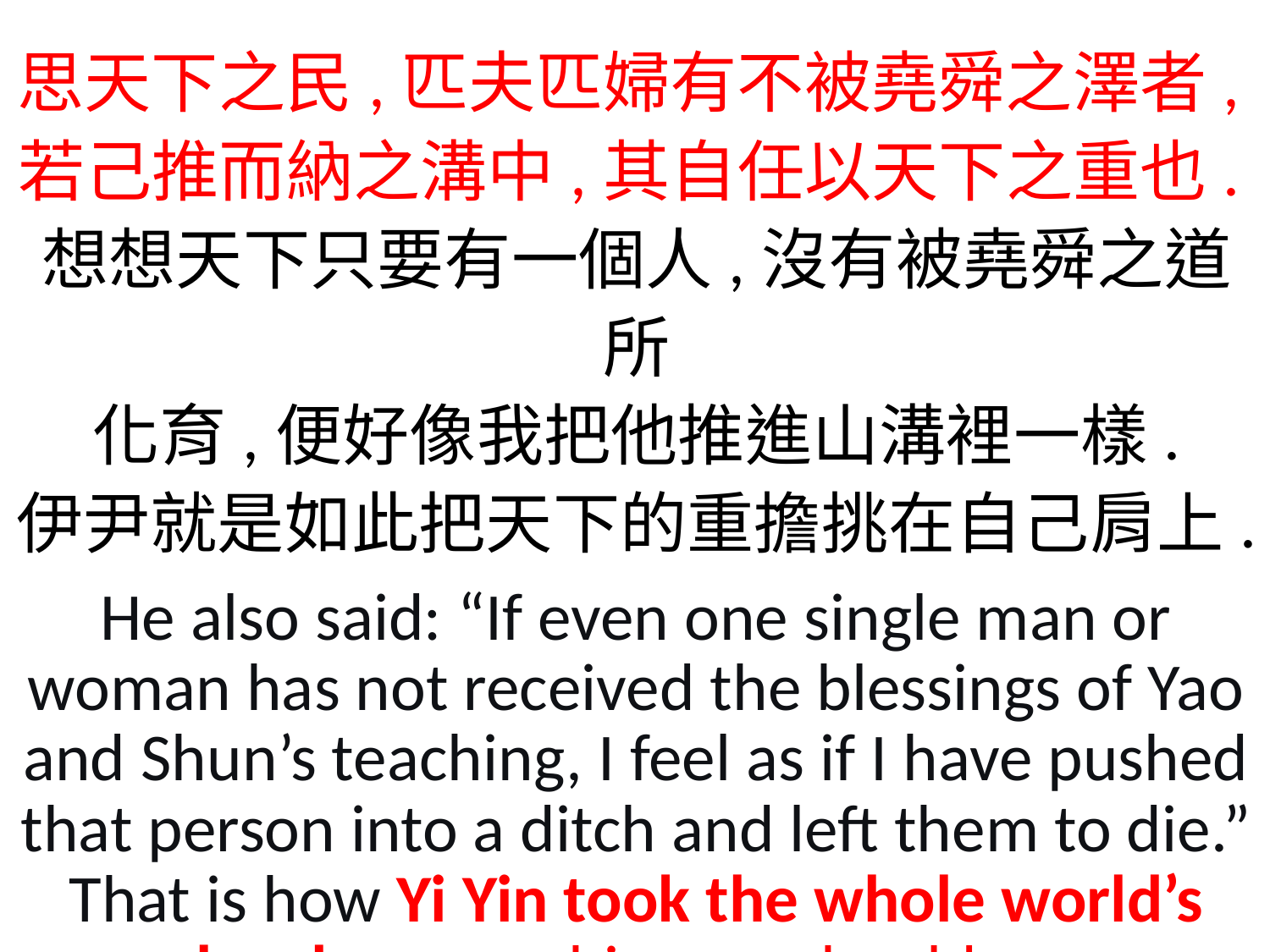

思天下之民,匹夫匹婦有不被堯舜之澤者,若己推而納之溝中,其自任以天下之重也.
想想天下只要有一個人,沒有被堯舜之道所
化育,便好像我把他推進山溝裡一樣.
伊尹就是如此把天下的重擔挑在自己肩上.
He also said: “If even one single man or woman has not received the blessings of Yao and Shun’s teaching, I feel as if I have pushed that person into a ditch and left them to die.” That is how Yi Yin took the whole world’s burden upon his own shoulders.